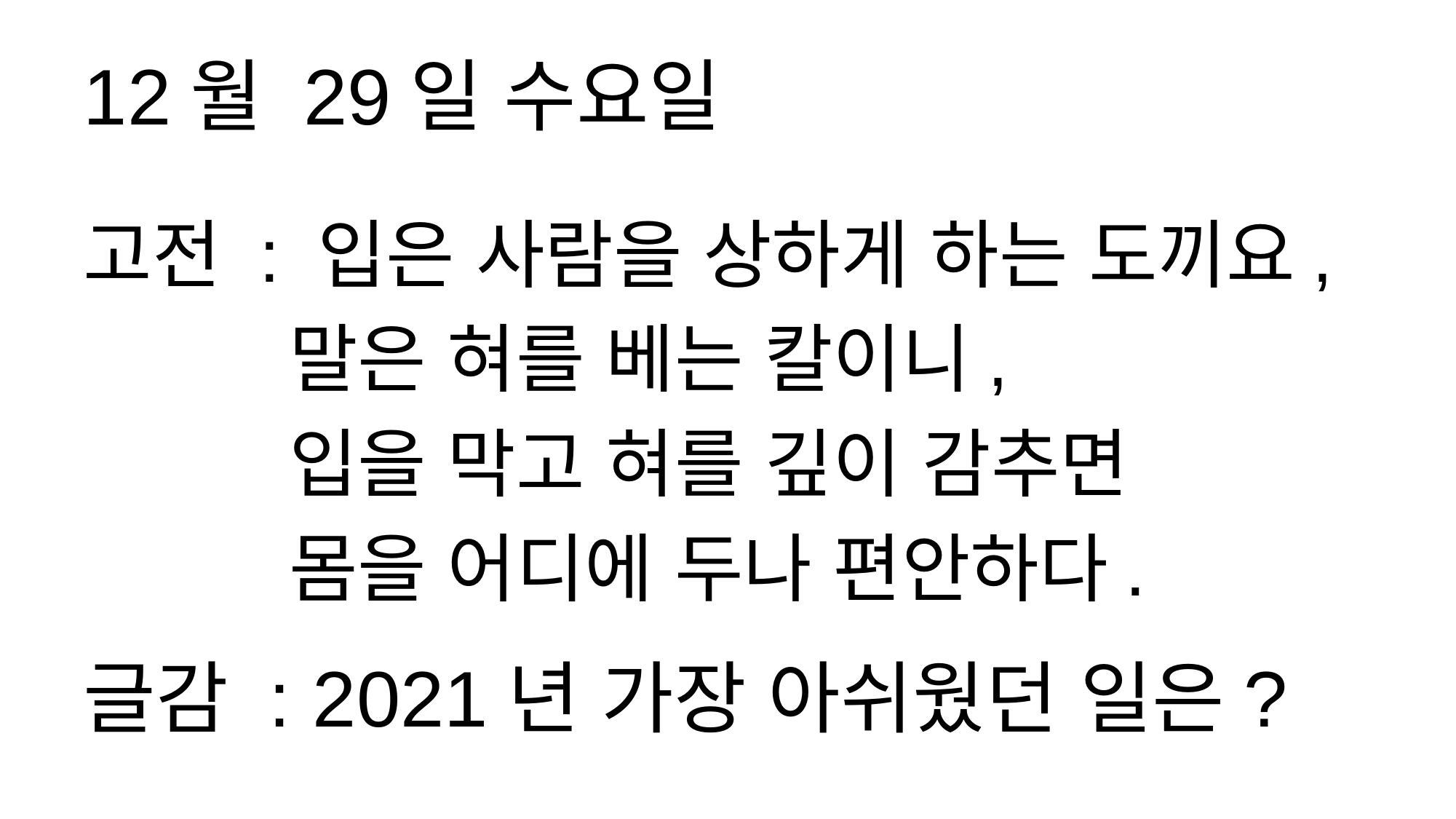

12월 29일 수요일
고전 : 입은 사람을 상하게 하는 도끼요,
         말은 혀를 베는 칼이니,
         입을 막고 혀를 깊이 감추면
         몸을 어디에 두나 편안하다.
글감 : 2021년 가장 아쉬웠던 일은?